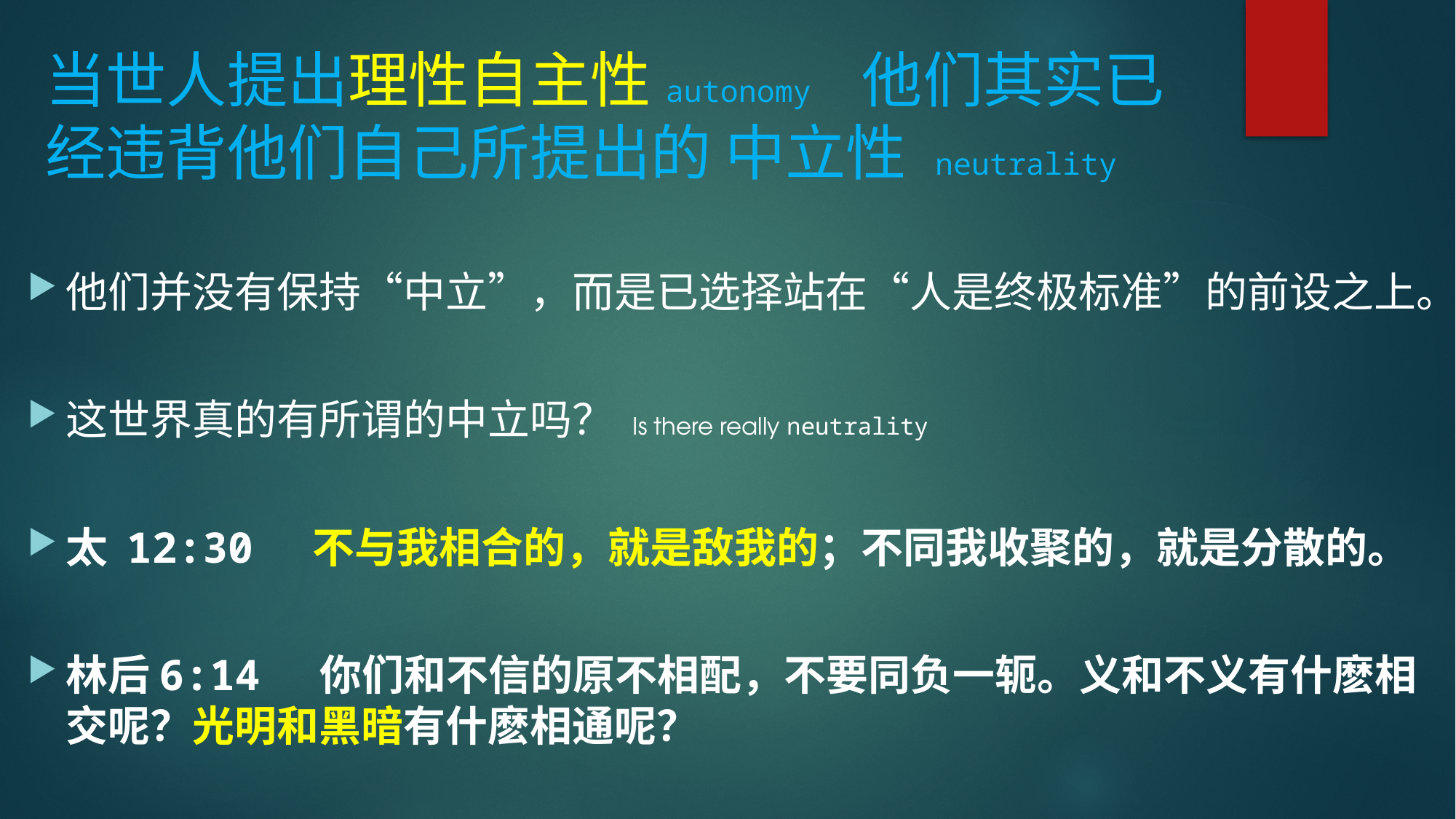

# 当世人提出理性自主性autonomy 他们其实已经违背他们自己所提出的 中立性 neutrality

他们并没有保持“中立”，而是已选择站在“人是终极标准”的前设之上。

这世界真的有所谓的中立吗？ Is there really neutrality

太 12:30  不与我相合的，就是敌我的；不同我收聚的，就是分散的。

林后6:14  你们和不信的原不相配，不要同负一轭。义和不义有什麽相交呢？光明和黑暗有什麽相通呢？